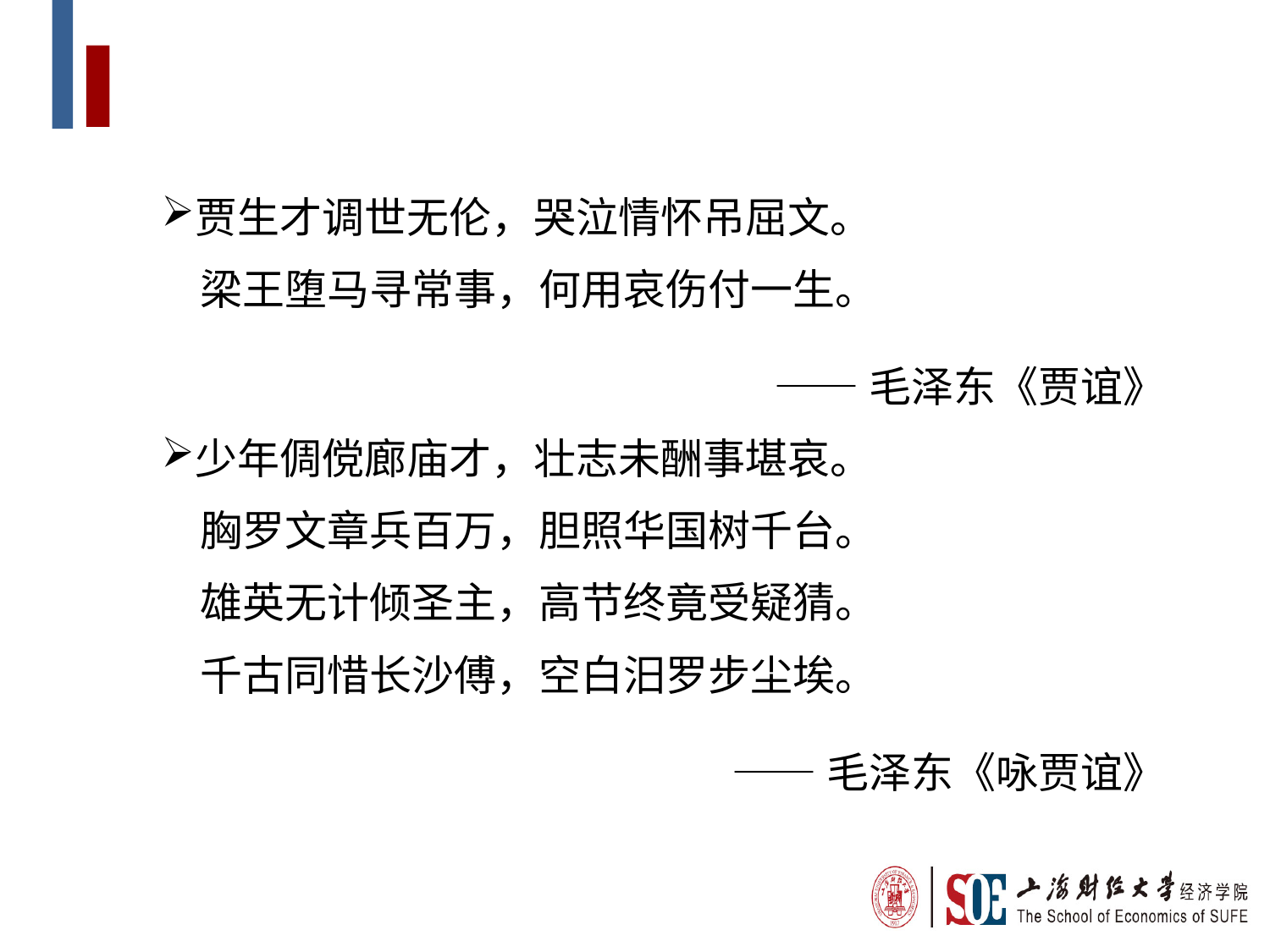

贾生才调世无伦，哭泣情怀吊屈文。
   梁王堕马寻常事，何用哀伤付一生。
——毛泽东《贾谊》
少年倜傥廊庙才，壮志未酬事堪哀。
   胸罗文章兵百万，胆照华国树千台。
   雄英无计倾圣主，高节终竟受疑猜。
   千古同惜长沙傅，空白汨罗步尘埃。
 ——毛泽东《咏贾谊》